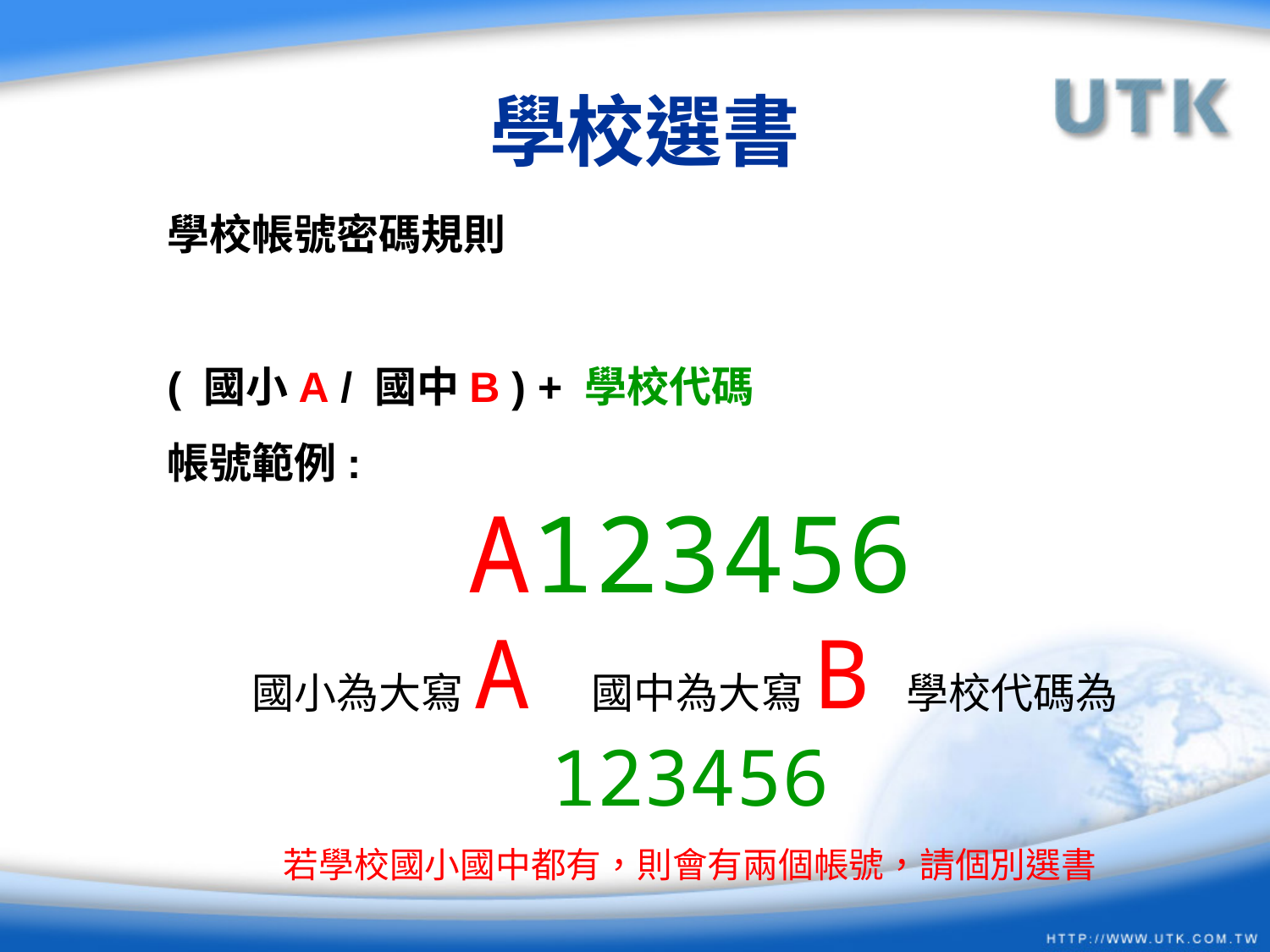

學校選書
學校帳號密碼規則

( 國小A / 國中B ) + 學校代碼
帳號範例:
A123456
國小為大寫A  國中為大寫B 學校代碼為123456
若學校國小國中都有，則會有兩個帳號，請個別選書